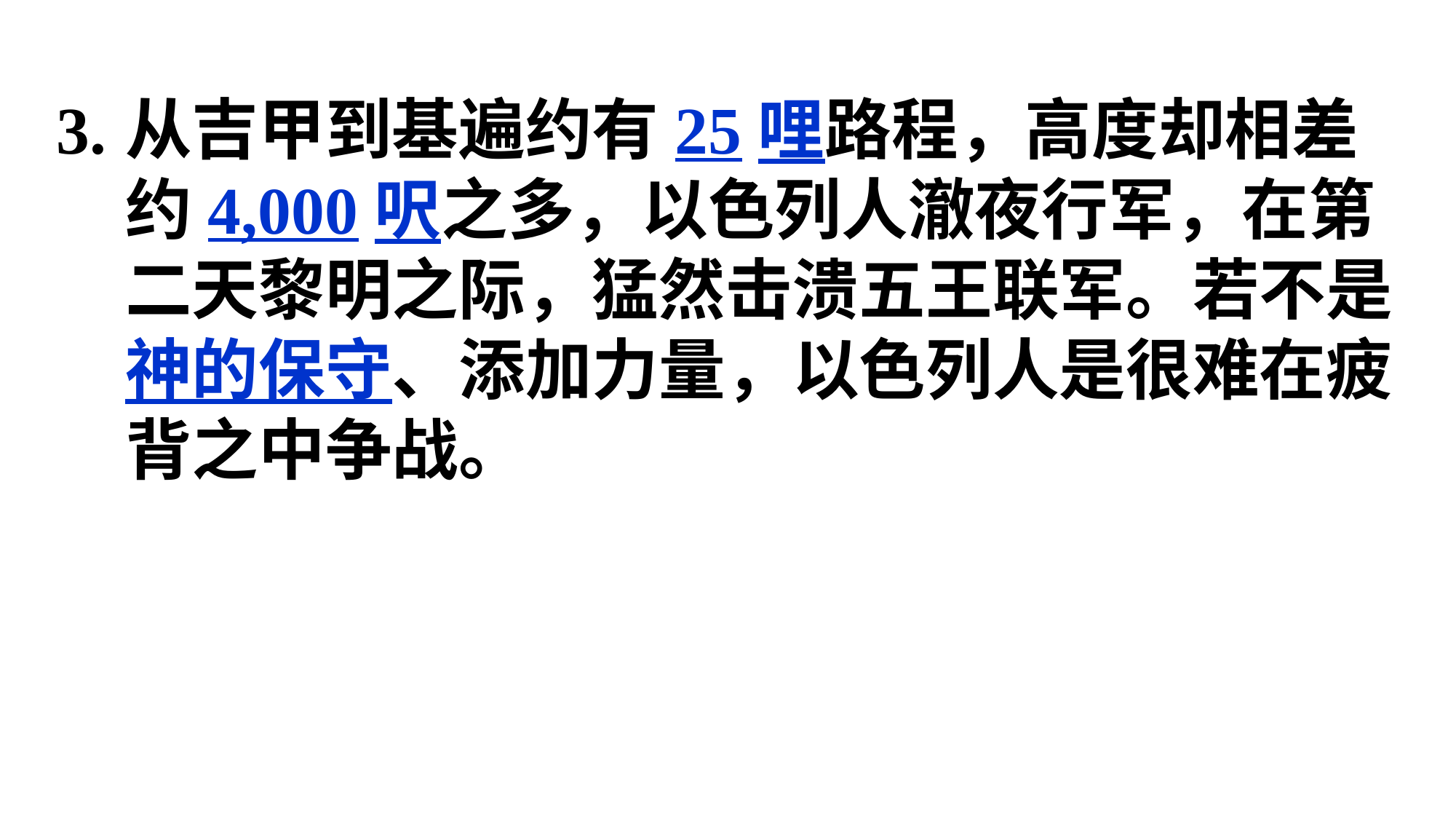

3.	从吉甲到基遍约有25哩路程，高度却相差约4,000呎之多，以色列人澈夜行军，在第二天黎明之际，猛然击溃五王联军。若不是 神的保守、添加力量，以色列人是很难在疲背之中争战。